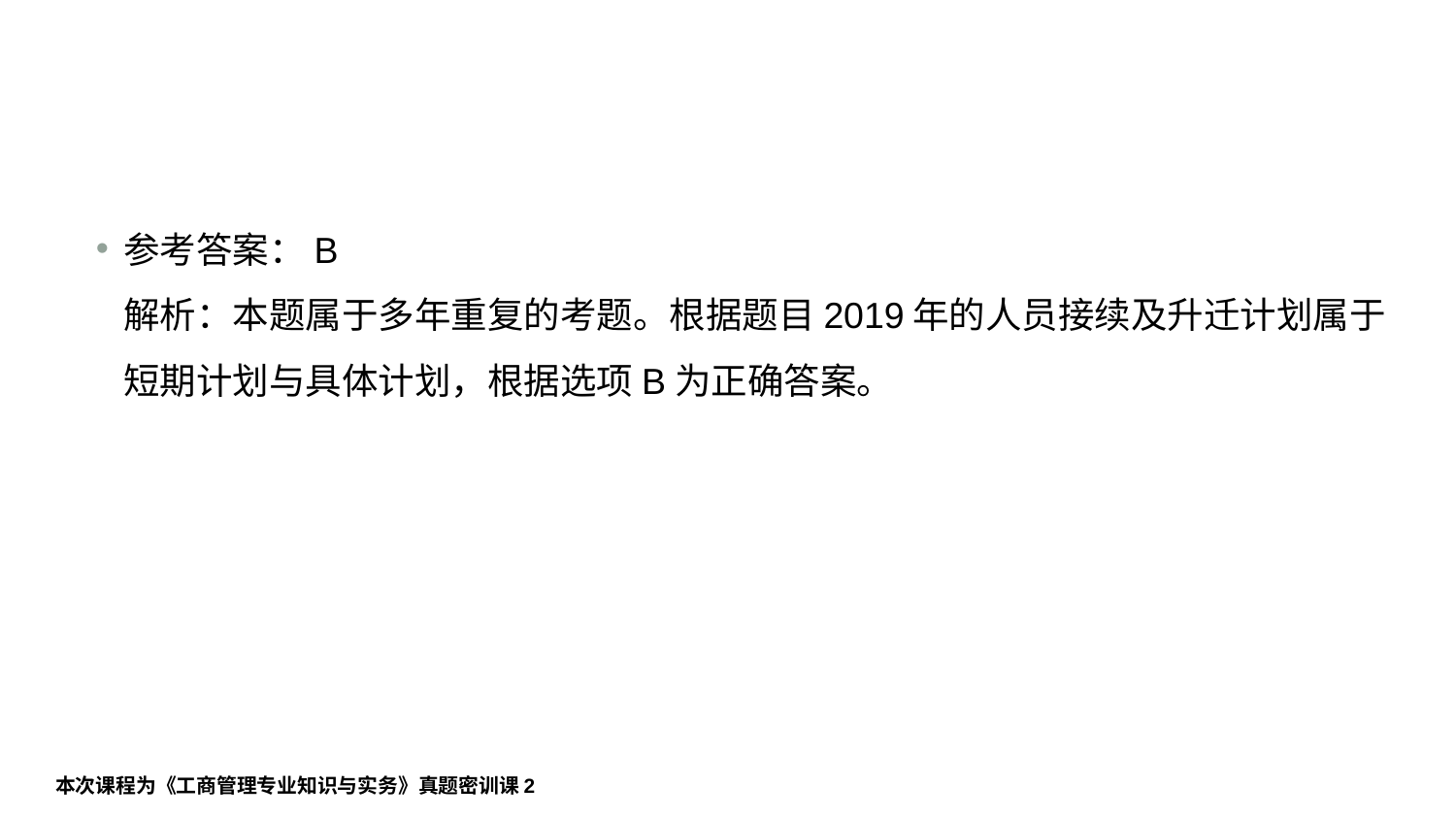

参考答案：B
解析：本题属于多年重复的考题。根据题目2019年的人员接续及升迁计划属于短期计划与具体计划，根据选项B为正确答案。